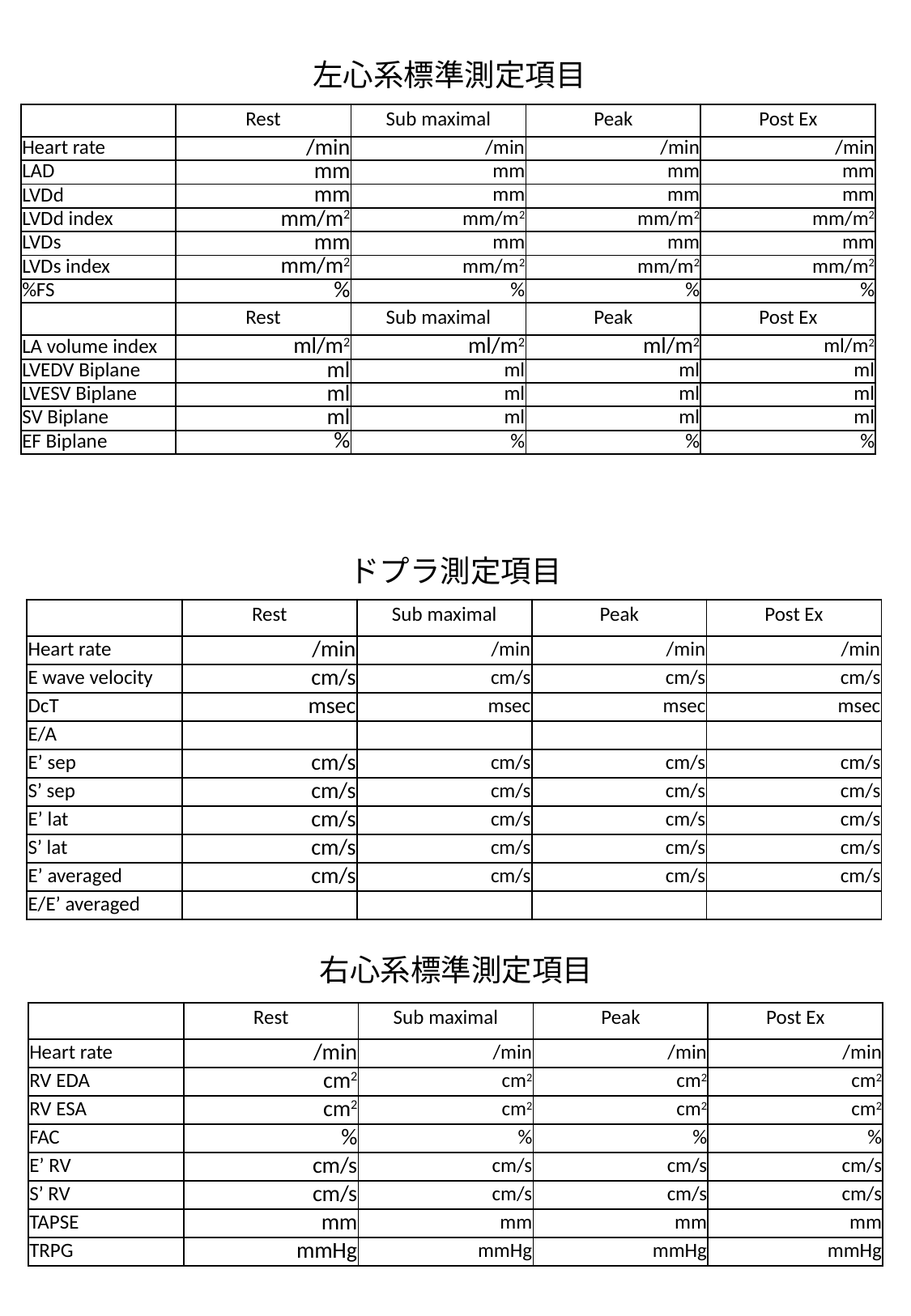

左心系標準測定項目
|  | Rest | Sub maximal | Peak | Post Ex |
| --- | --- | --- | --- | --- |
| Heart rate | /min | /min | /min | /min |
| LAD | mm | mm | mm | mm |
| LVDd | mm | mm | mm | mm |
| LVDd index | mm/m2 | mm/m2 | mm/m2 | mm/m2 |
| LVDs | mm | mm | mm | mm |
| LVDs index | mm/m2 | mm/m2 | mm/m2 | mm/m2 |
| %FS | % | % | % | % |
|  | Rest | Sub maximal | Peak | Post Ex |
| LA volume index | ml/m2 | ml/m2 | ml/m2 | ml/m2 |
| LVEDV Biplane | ml | ml | ml | ml |
| LVESV Biplane | ml | ml | ml | ml |
| SV Biplane | ml | ml | ml | ml |
| EF Biplane | % | % | % | % |
ドプラ測定項目
|  | Rest | Sub maximal | Peak | Post Ex |
| --- | --- | --- | --- | --- |
| Heart rate | /min | /min | /min | /min |
| E wave velocity | cm/s | cm/s | cm/s | cm/s |
| DcT | msec | msec | msec | msec |
| E/A |  |  |  |  |
| E’ sep | cm/s | cm/s | cm/s | cm/s |
| S’ sep | cm/s | cm/s | cm/s | cm/s |
| E’ lat | cm/s | cm/s | cm/s | cm/s |
| S’ lat | cm/s | cm/s | cm/s | cm/s |
| E’ averaged | cm/s | cm/s | cm/s | cm/s |
| E/E’ averaged |  |  |  |  |
右心系標準測定項目
|  | Rest | Sub maximal | Peak | Post Ex |
| --- | --- | --- | --- | --- |
| Heart rate | /min | /min | /min | /min |
| RV EDA | cm2 | cm2 | cm2 | cm2 |
| RV ESA | cm2 | cm2 | cm2 | cm2 |
| FAC | % | % | % | % |
| E’ RV | cm/s | cm/s | cm/s | cm/s |
| S’ RV | cm/s | cm/s | cm/s | cm/s |
| TAPSE | mm | mm | mm | mm |
| TRPG | mmHg | mmHg | mmHg | mmHg |